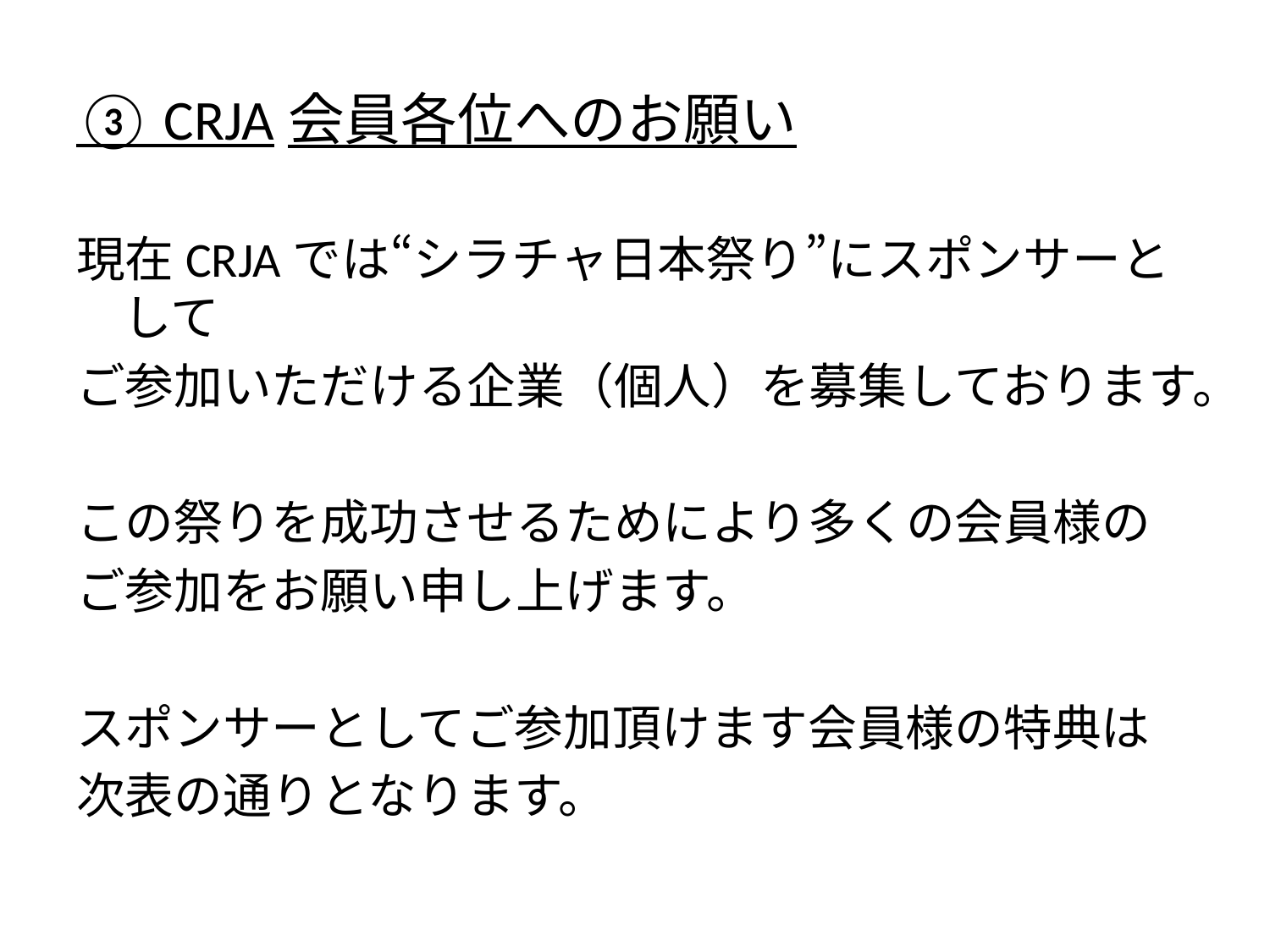

# ③ CRJA会員各位へのお願い
現在CRJAでは“シラチャ日本祭り”にスポンサーとして
ご参加いただける企業（個人）を募集しております。

この祭りを成功させるためにより多くの会員様の
ご参加をお願い申し上げます。

スポンサーとしてご参加頂けます会員様の特典は
次表の通りとなります。